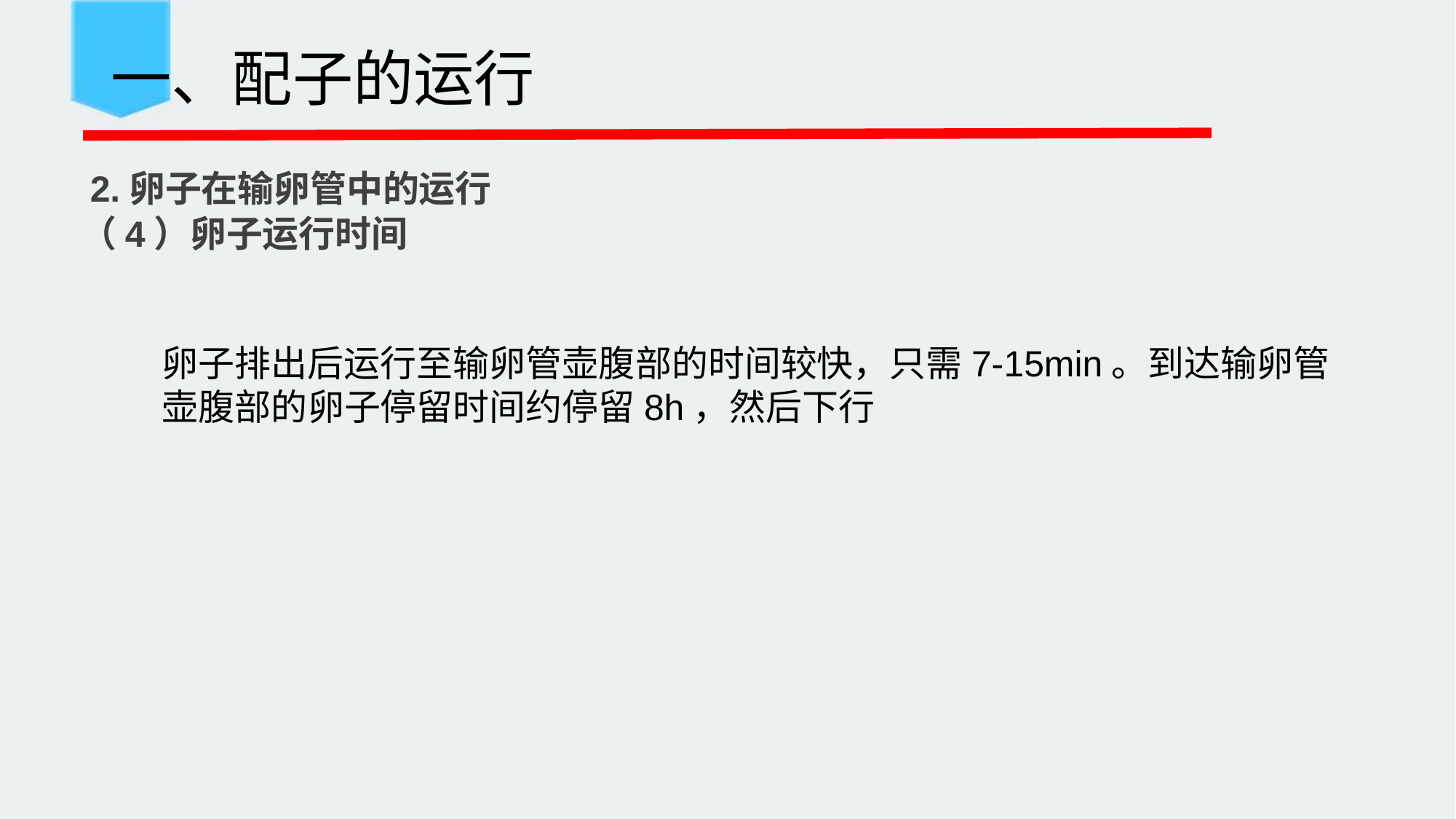

一、配子的运行
 2.卵子在输卵管中的运行
（4）卵子运行时间
卵子排出后运行至输卵管壶腹部的时间较快，只需7-15min。到达输卵管壶腹部的卵子停留时间约停留8h，然后下行